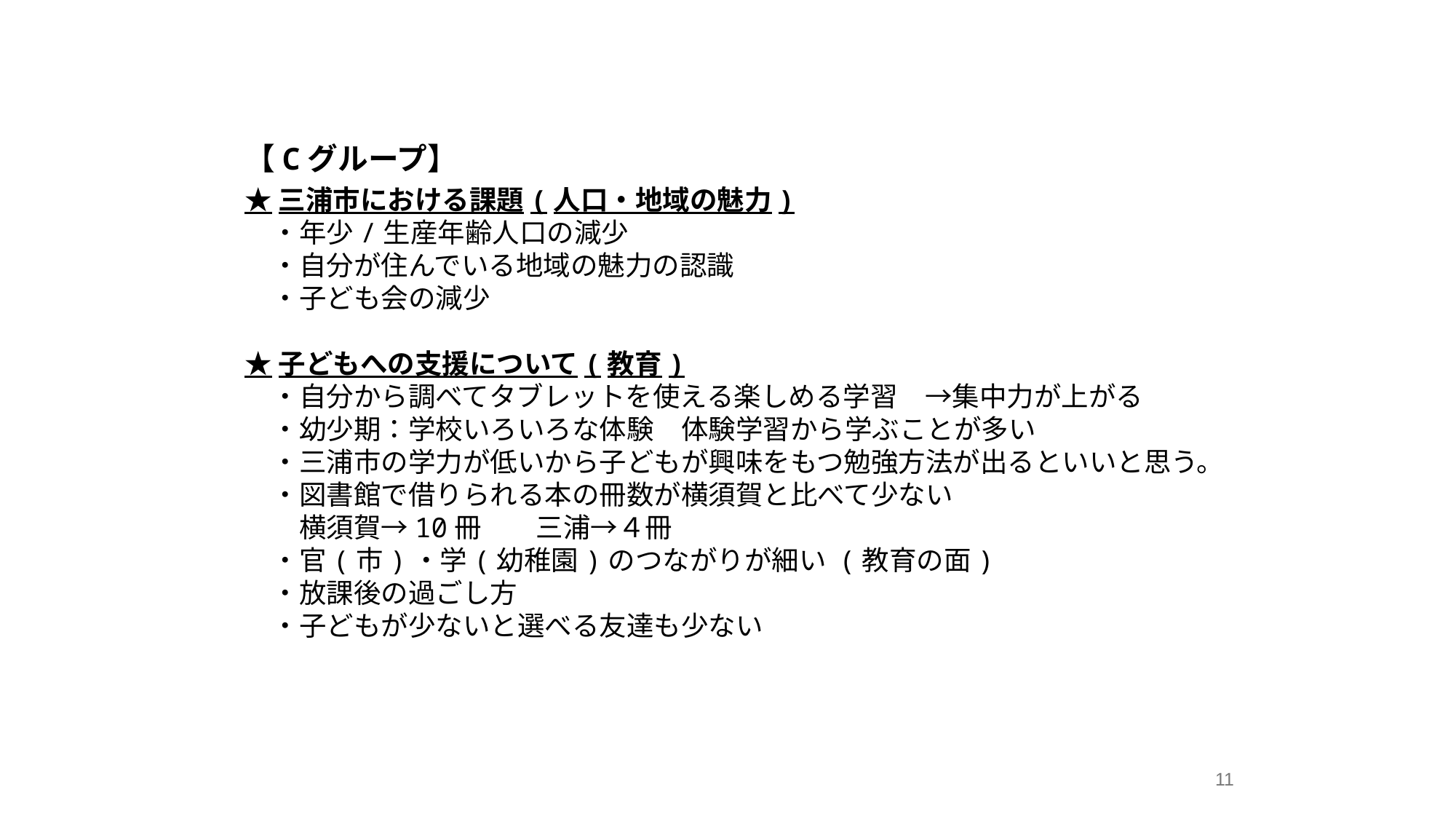

【Cグループ】
★三浦市における課題(人口・地域の魅力)
　・年少/生産年齢人口の減少
　・自分が住んでいる地域の魅力の認識
　・子ども会の減少

★子どもへの支援について(教育)
　・自分から調べてタブレットを使える楽しめる学習　→集中力が上がる
　・幼少期：学校いろいろな体験　体験学習から学ぶことが多い
　・三浦市の学力が低いから子どもが興味をもつ勉強方法が出るといいと思う。
　・図書館で借りられる本の冊数が横須賀と比べて少ない
　　横須賀→10冊　　三浦→４冊
　・官(市)・学(幼稚園)のつながりが細い (教育の面)
　・放課後の過ごし方
　・子どもが少ないと選べる友達も少ない
11